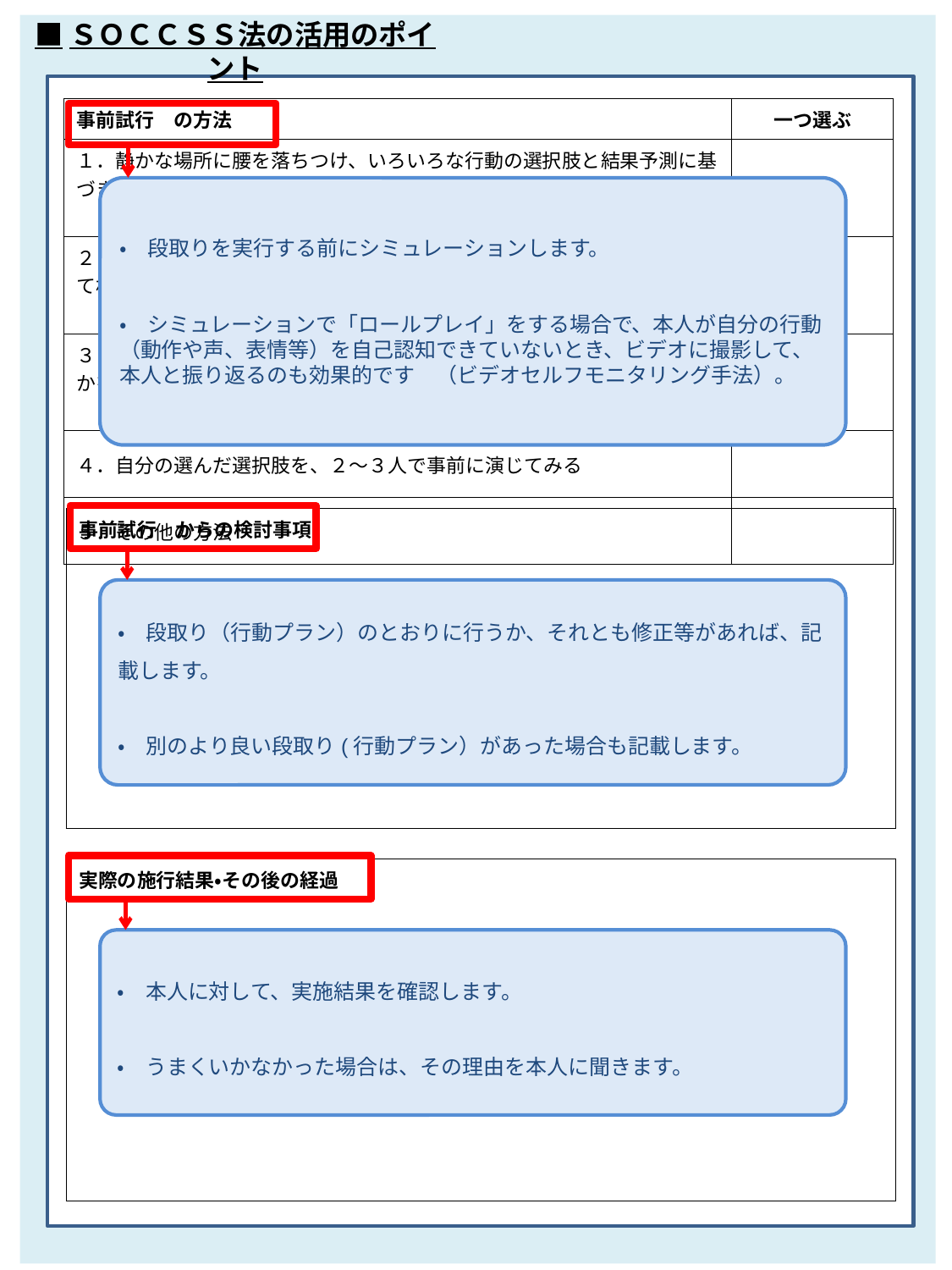

■ＳＯＣＣＳＳ法の活用のポイント

| 事前試行　の方法 | 一つ選ぶ |
| --- | --- |
| １．静かな場所に腰を落ちつけ、いろいろな行動の選択肢と結果予測に基づき、 　　どんな事前試行ができるか（できないか）を考える |  |
| ２．支援者、友人、家族、その他の人に、自分の考えた行動プランについて相談 　　してみる |  |
| ３．自分の選んだ選択肢と結果予測に基づき、その状況では何が起きそうかを 　　書き留める |  |
| ４．自分の選んだ選択肢を、２～３人で事前に演じてみる |  |
| ５．その他の方法 |  |

・　段取りを実行する前にシミュレーションします。

・　シミュレーションで「ロールプレイ」をする場合で、本人が自分の行動（動作や声、表情等）を自己認知できていないとき、ビデオに撮影して、本人と振り返るのも効果的です　（ビデオセルフモニタリング手法）。

| 事前試行　からの検討事項 |
| --- |
・　段取り（行動プラン）のとおりに行うか、それとも修正等があれば、記載します。

・　別のより良い段取り(行動プラン）があった場合も記載します。

| 実際の施行結果・その後の経過 |
| --- |
・　本人に対して、実施結果を確認します。

・　うまくいかなかった場合は、その理由を本人に聞きます。